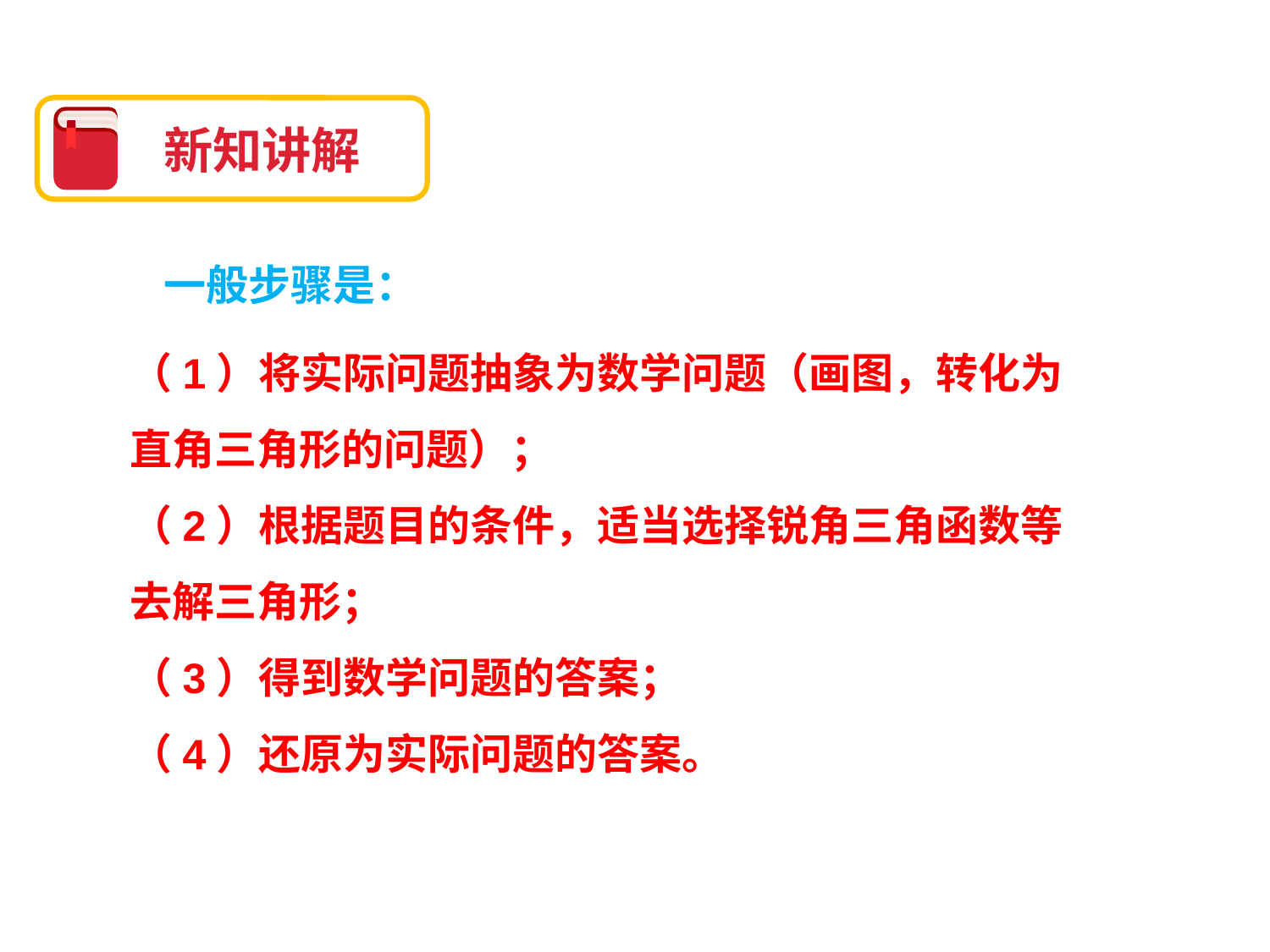

新知讲解
一般步骤是：
（1）将实际问题抽象为数学问题（画图，转化为直角三角形的问题）；
（2）根据题目的条件，适当选择锐角三角函数等去解三角形；
（3）得到数学问题的答案；
（4）还原为实际问题的答案。